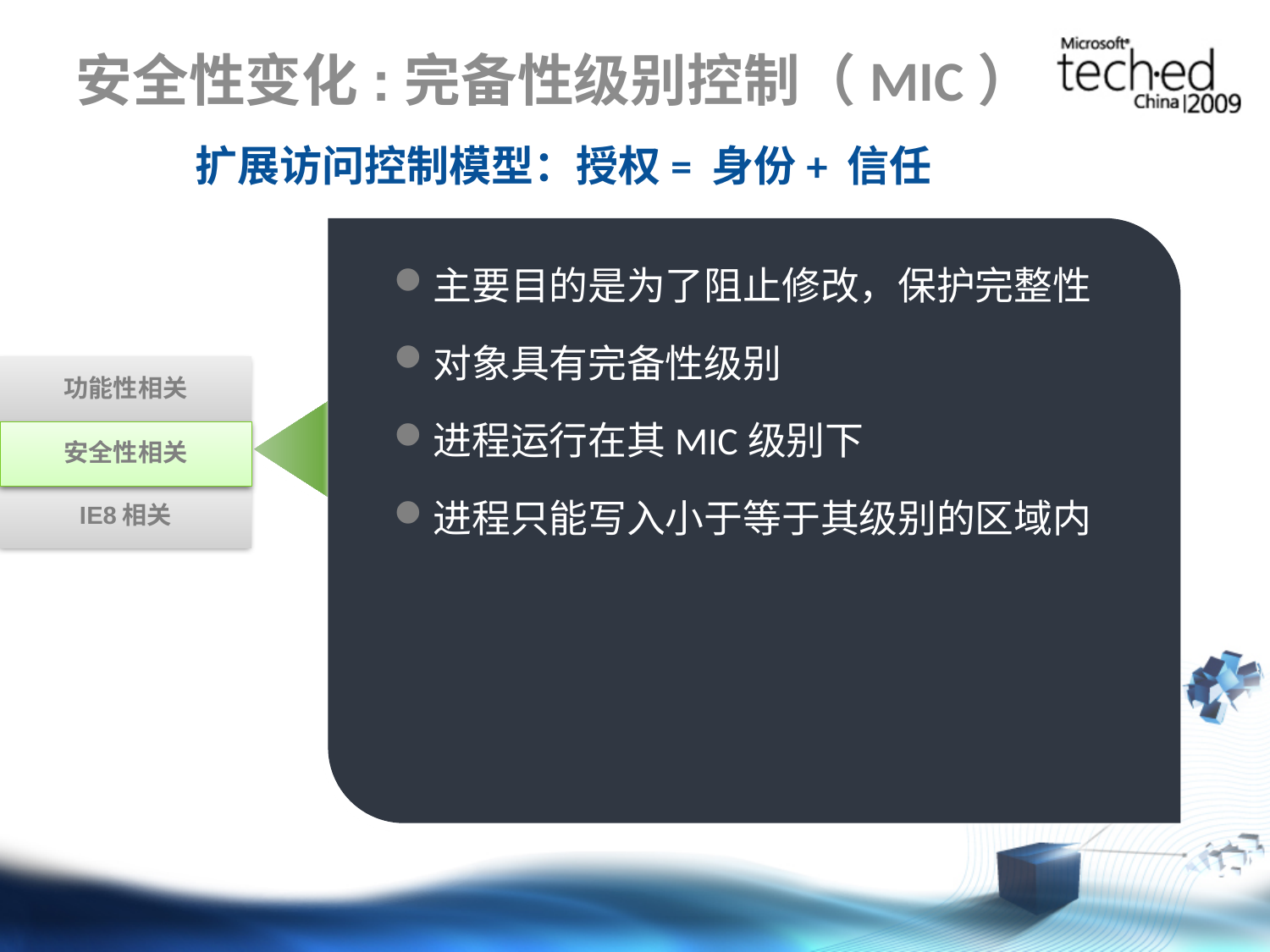

# 安全性变化:完备性级别控制（MIC）
扩展访问控制模型：授权= 身份+ 信任

主要目的是为了阻止修改，保护完整性
对象具有完备性级别
进程运行在其MIC级别下
进程只能写入小于等于其级别的区域内

功能性相关
安全性变化
IE8相关

安全性相关